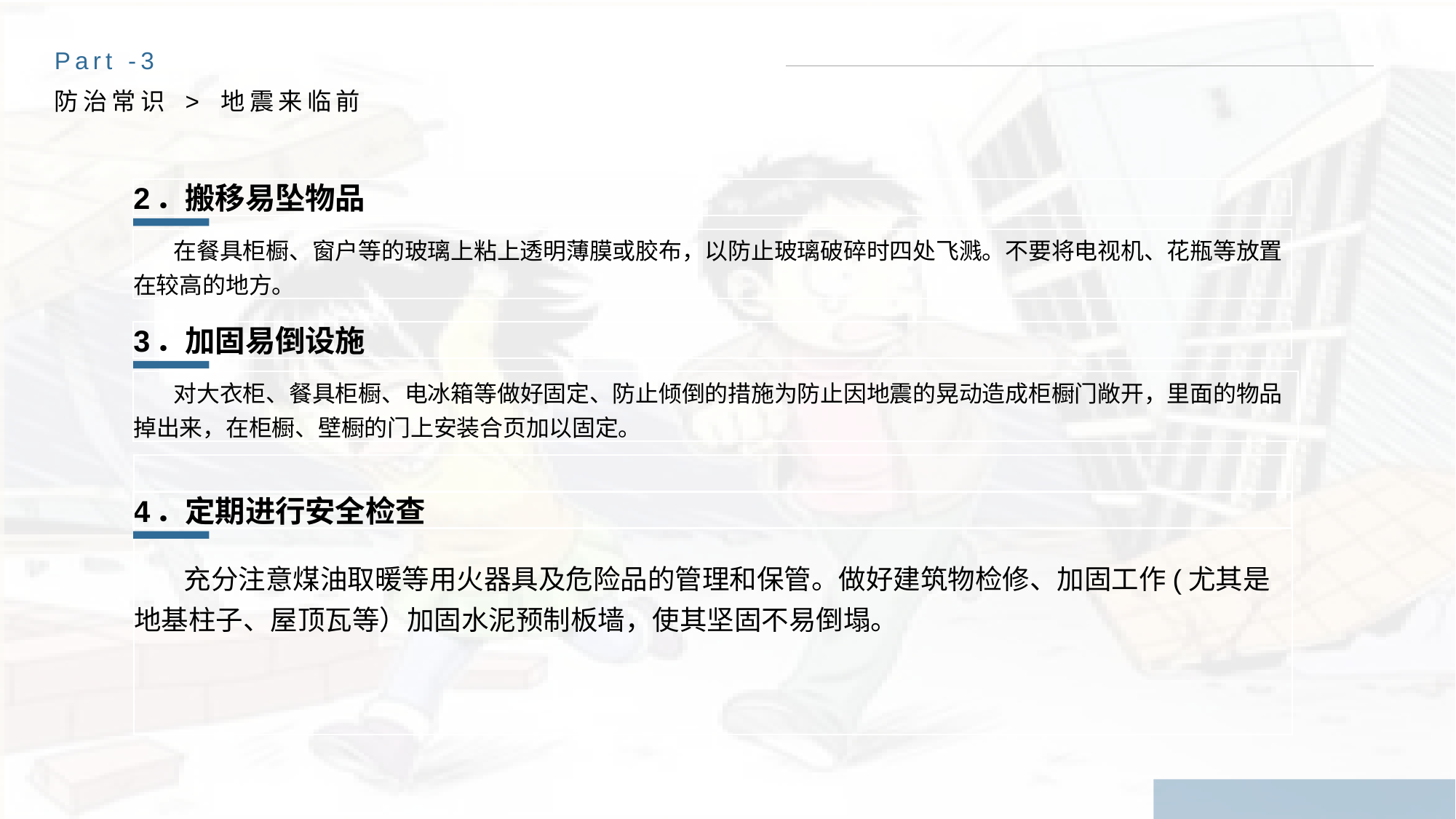

Part -3
防治常识 > 地震来临前
2．搬移易坠物品

       在餐具柜橱、窗户等的玻璃上粘上透明薄膜或胶布，以防止玻璃破碎时四处飞溅。不要将电视机、花瓶等放置在较高的地方。
3．加固易倒设施

       对大衣柜、餐具柜橱、电冰箱等做好固定、防止倾倒的措施为防止因地震的晃动造成柜橱门敞开，里面的物品掉出来，在柜橱、壁橱的门上安装合页加以固定。
       充分注意煤油取暖等用火器具及危险品的管理和保管。做好建筑物检修、加固工作(尤其是地基柱子、屋顶瓦等）加固水泥预制板墙，使其坚固不易倒塌。
4．定期进行安全检查